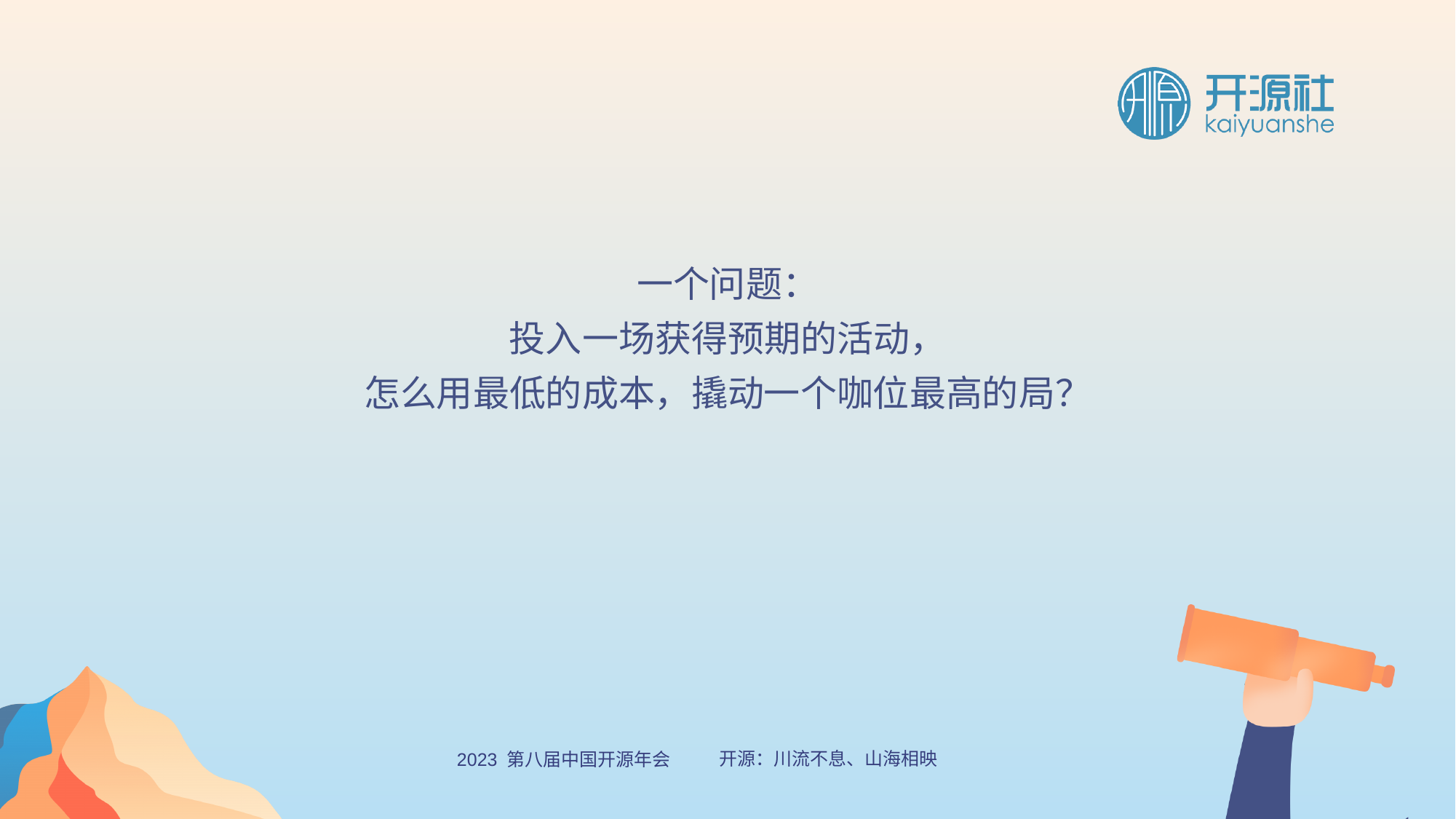

#

一个问题：
投入一场获得预期的活动，
怎么用最低的成本，撬动一个咖位最高的局？